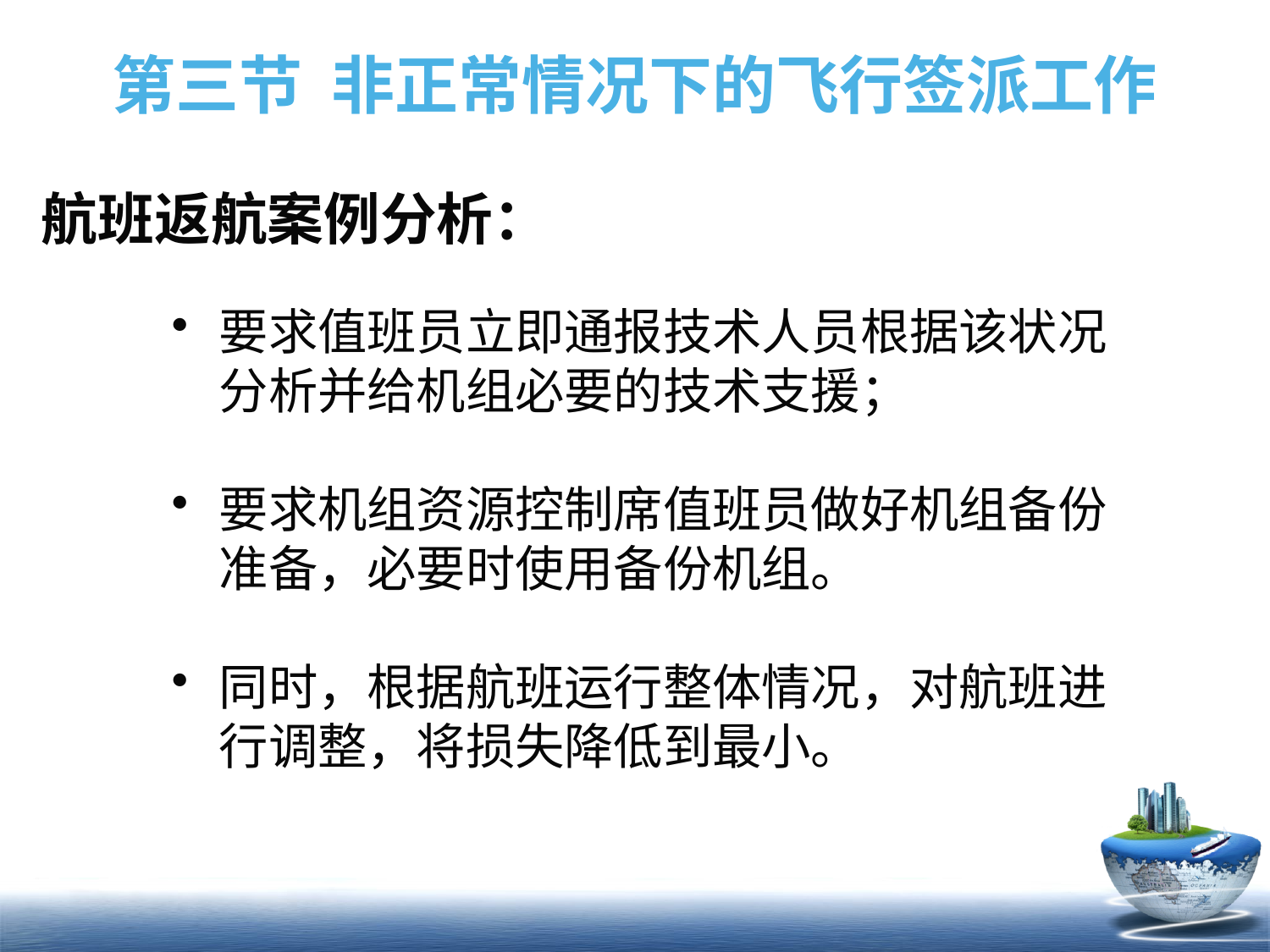

# 第三节  非正常情况下的飞行签派工作
航班返航案例分析：
要求值班员立即通报技术人员根据该状况分析并给机组必要的技术支援；

要求机组资源控制席值班员做好机组备份准备，必要时使用备份机组。

同时，根据航班运行整体情况，对航班进行调整，将损失降低到最小。